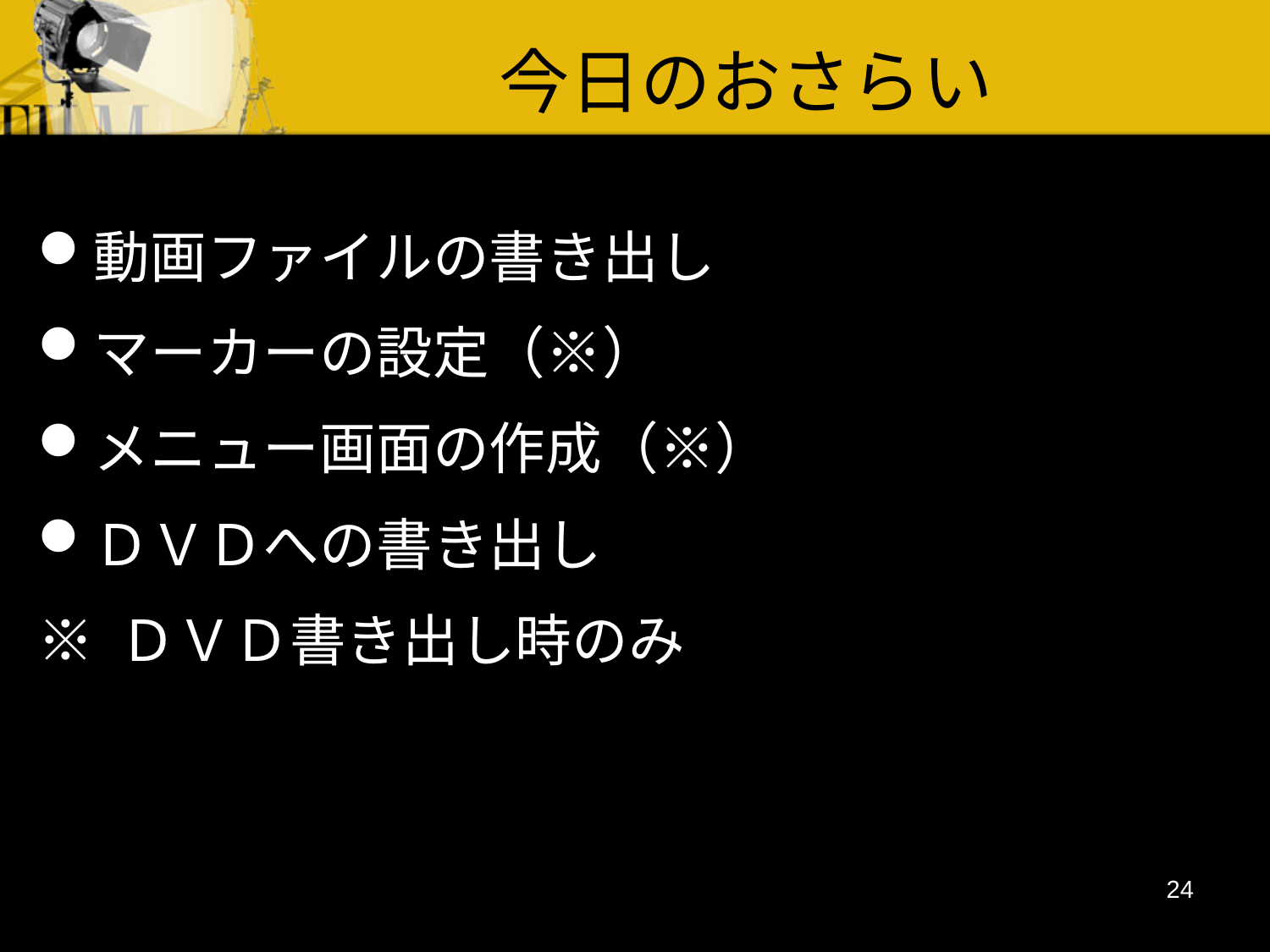

今日のおさらい
動画ファイルの書き出し
マーカーの設定（※）
メニュー画面の作成（※）
ＤＶＤへの書き出し
※ ＤＶＤ書き出し時のみ
24